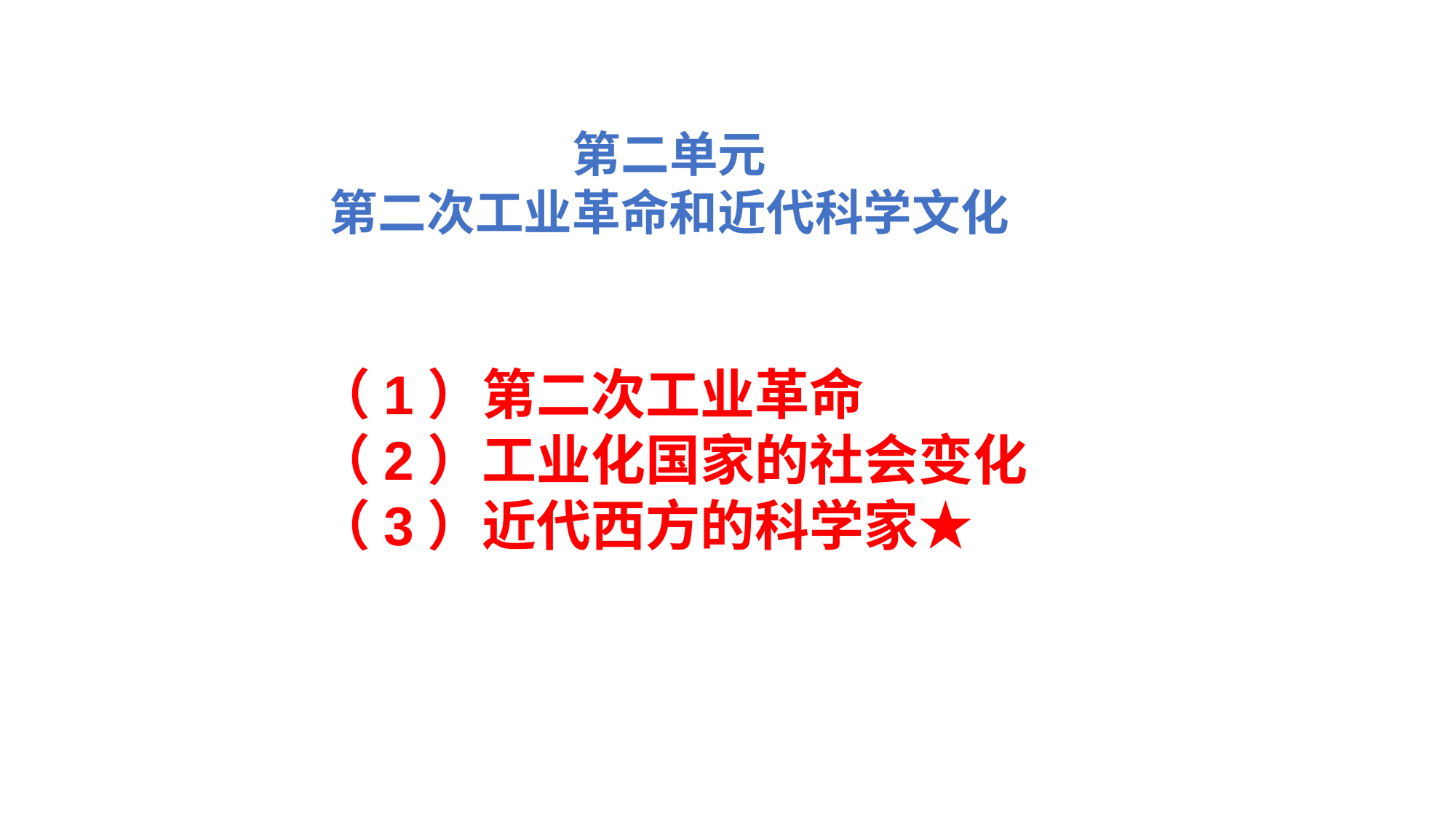

第二单元
第二次工业革命和近代科学文化
（1）第二次工业革命
（2）工业化国家的社会变化
（3）近代西方的科学家★